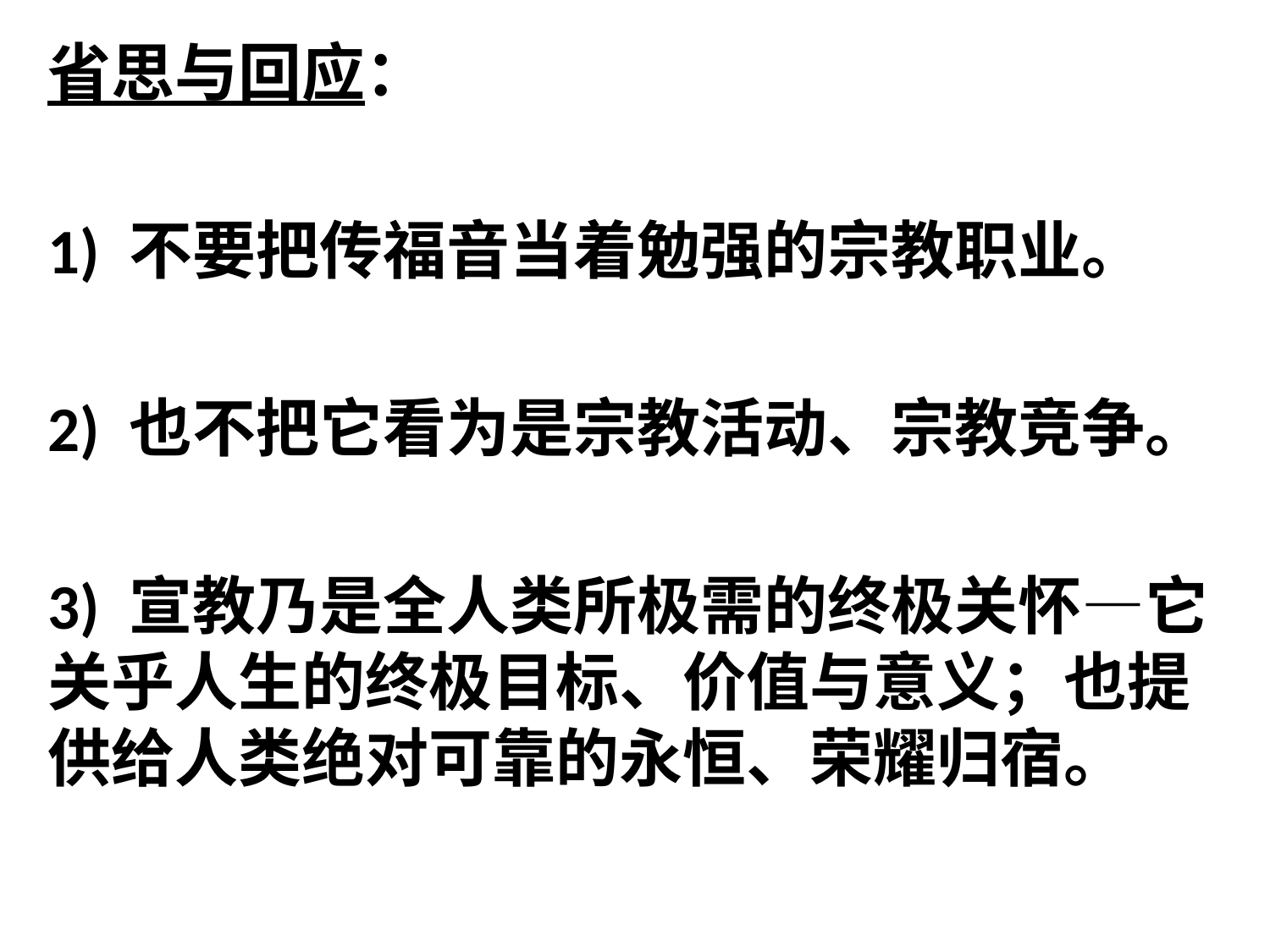

省思与回应：

1) 不要把传福音当着勉强的宗教职业。

2) 也不把它看为是宗教活动、宗教竞争。

3) 宣教乃是全人类所极需的终极关怀—它关乎人生的终极目标、价值与意义；也提供给人类绝对可靠的永恒、荣耀归宿。